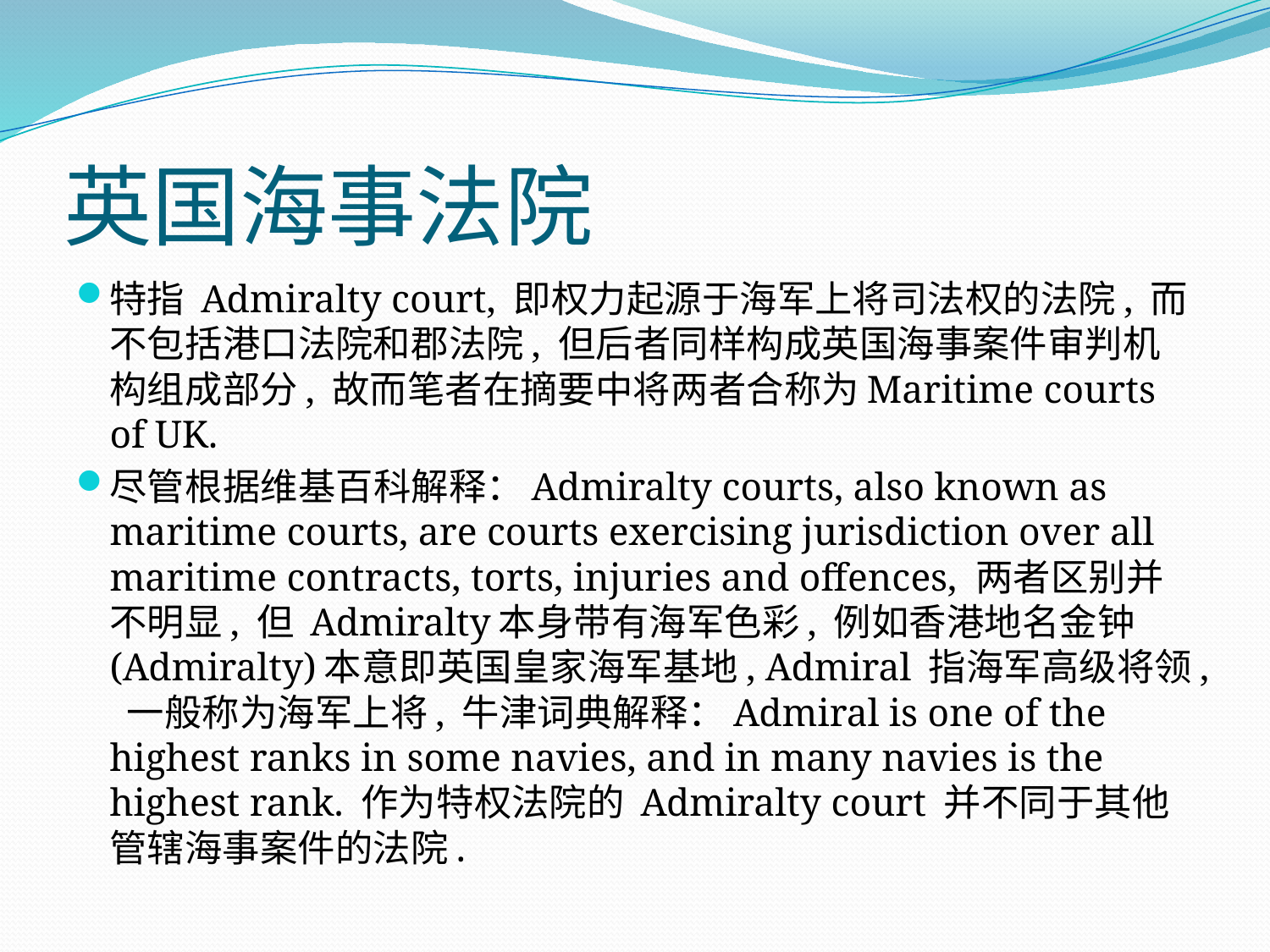

# 英国海事法院
特指 Admiralty court, 即权力起源于海军上将司法权的法院, 而不包括港口法院和郡法院, 但后者同样构成英国海事案件审判机构组成部分, 故而笔者在摘要中将两者合称为Maritime courts of UK.
尽管根据维基百科解释：Admiralty courts, also known as maritime courts, are courts exercising jurisdiction over all maritime contracts, torts, injuries and offences, 两者区别并不明显, 但 Admiralty本身带有海军色彩, 例如香港地名金钟(Admiralty)本意即英国皇家海军基地, Admiral 指海军高级将领, 一般称为海军上将, 牛津词典解释：Admiral is one of the highest ranks in some navies, and in many navies is the highest rank. 作为特权法院的 Admiralty court 并不同于其他管辖海事案件的法院.